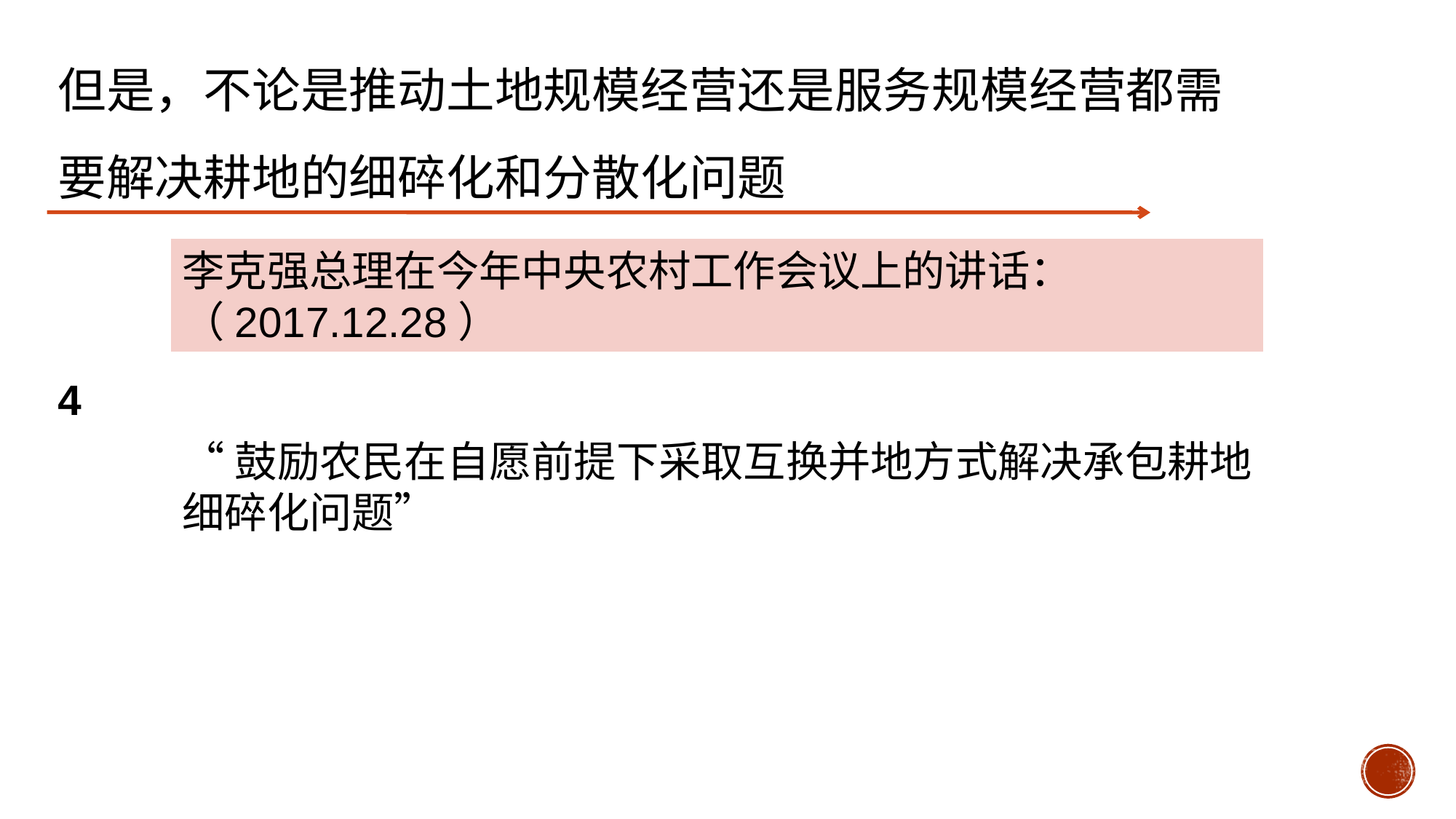

但是，不论是推动土地规模经营还是服务规模经营都需要解决耕地的细碎化和分散化问题
李克强总理在今年中央农村工作会议上的讲话：（2017.12.28）
4
“鼓励农民在自愿前提下采取互换并地方式解决承包耕地细碎化问题”